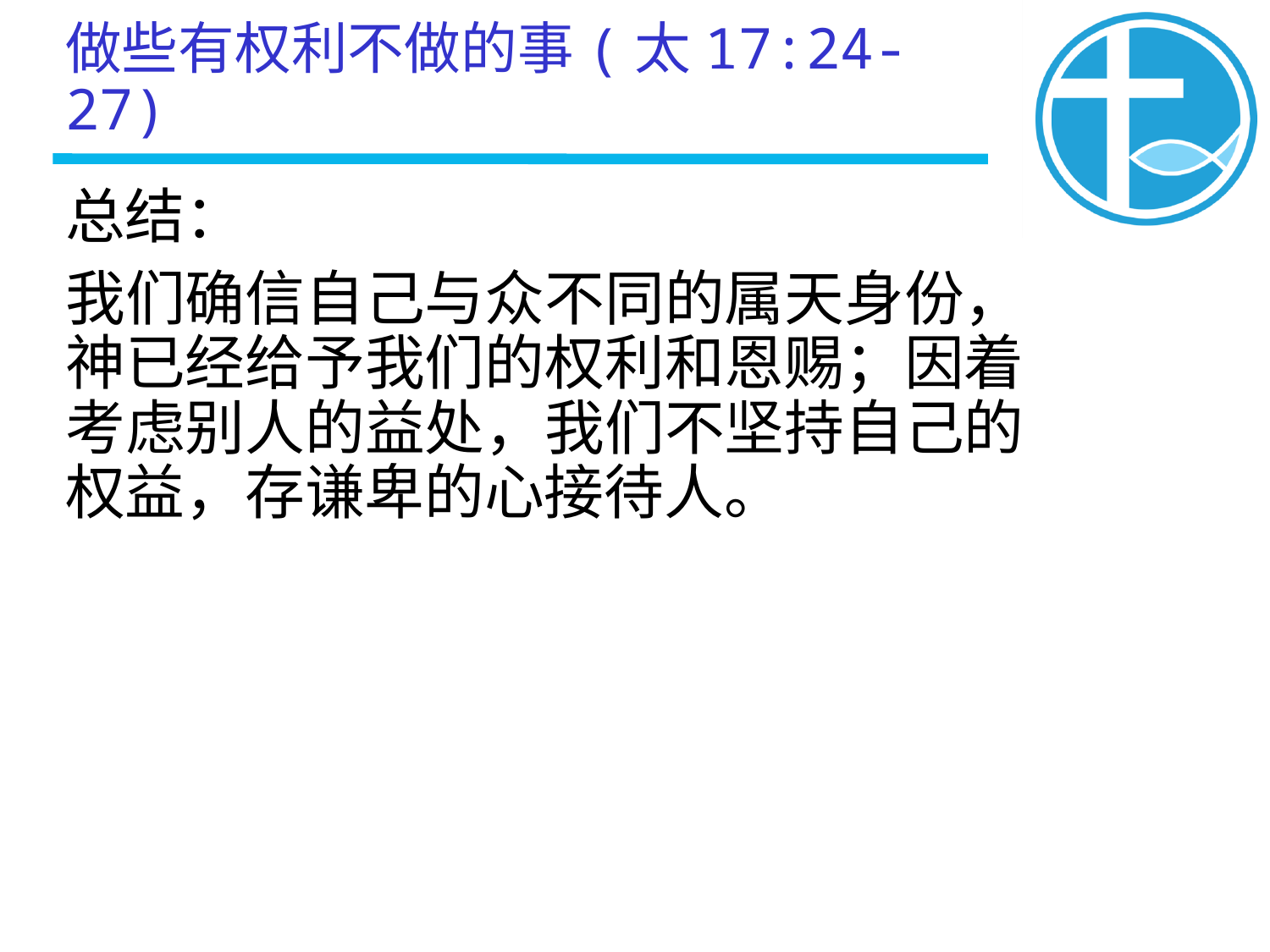

做些有权利不做的事(太17:24-27)
总结：
我们确信自己与众不同的属天身份，神已经给予我们的权利和恩赐；因着考虑别人的益处，我们不坚持自己的权益，存谦卑的心接待人。